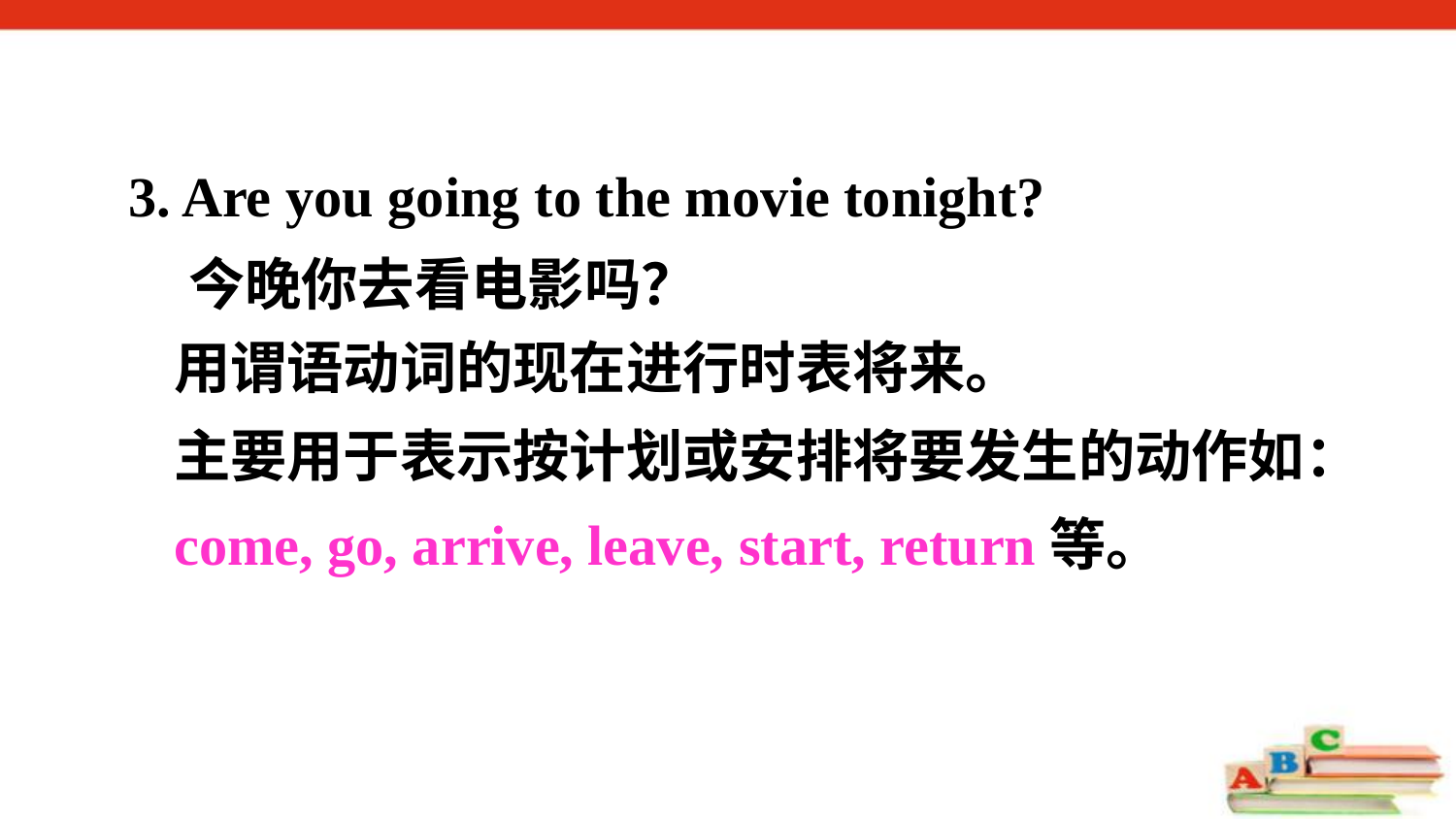

3. Are you going to the movie tonight?
    今晚你去看电影吗？
用谓语动词的现在进行时表将来。
主要用于表示按计划或安排将要发生的动作如：
come, go, arrive, leave, start, return等。